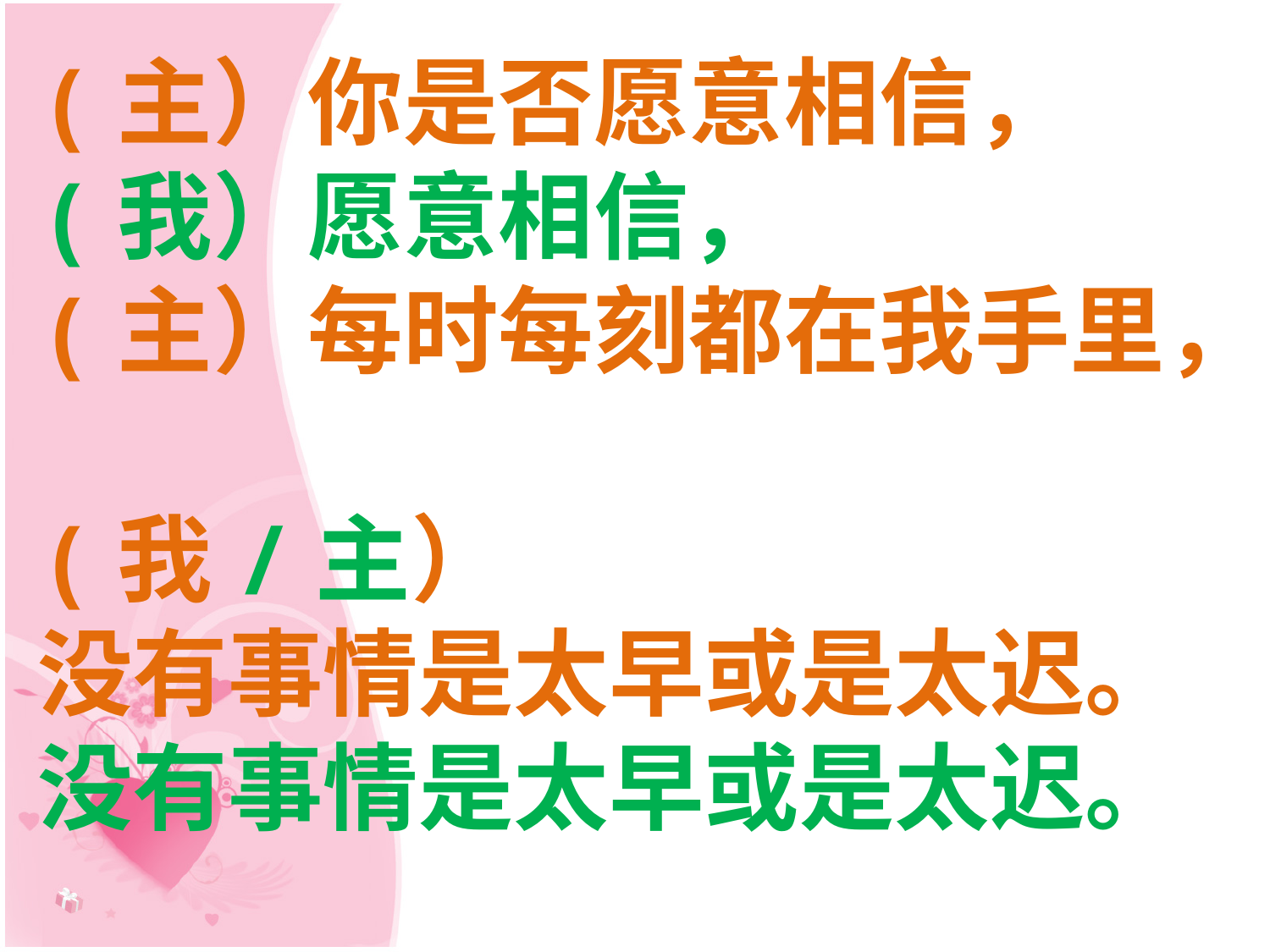

(主）你是否愿意相信，(我）愿意相信，
(主）每时每刻都在我手里，

(我/主）
没有事情是太早或是太迟。
没有事情是太早或是太迟。